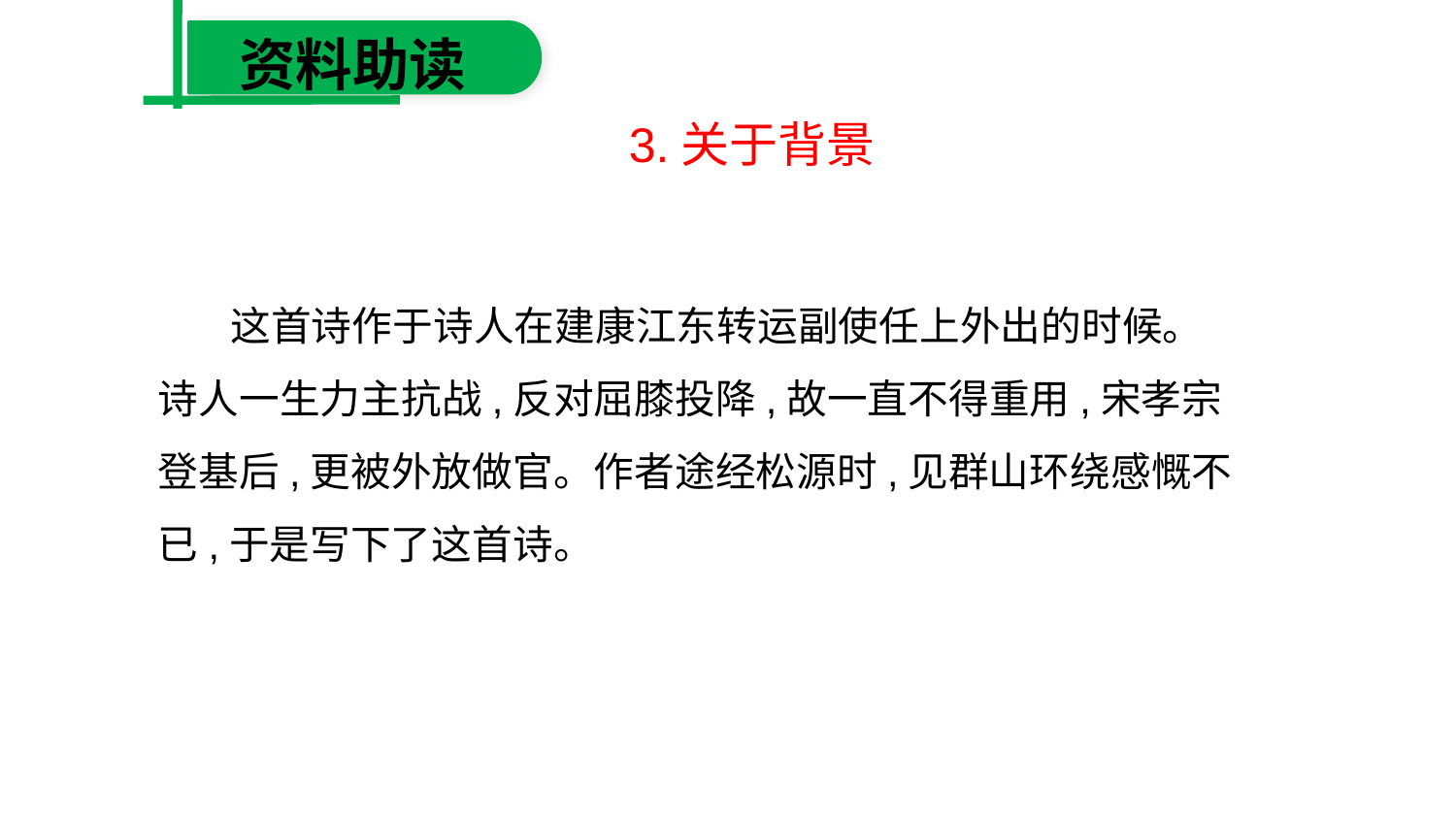

资料助读
3.关于背景
       这首诗作于诗人在建康江东转运副使任上外出的时候。诗人一生力主抗战,反对屈膝投降,故一直不得重用,宋孝宗登基后,更被外放做官。作者途经松源时,见群山环绕感慨不已,于是写下了这首诗。